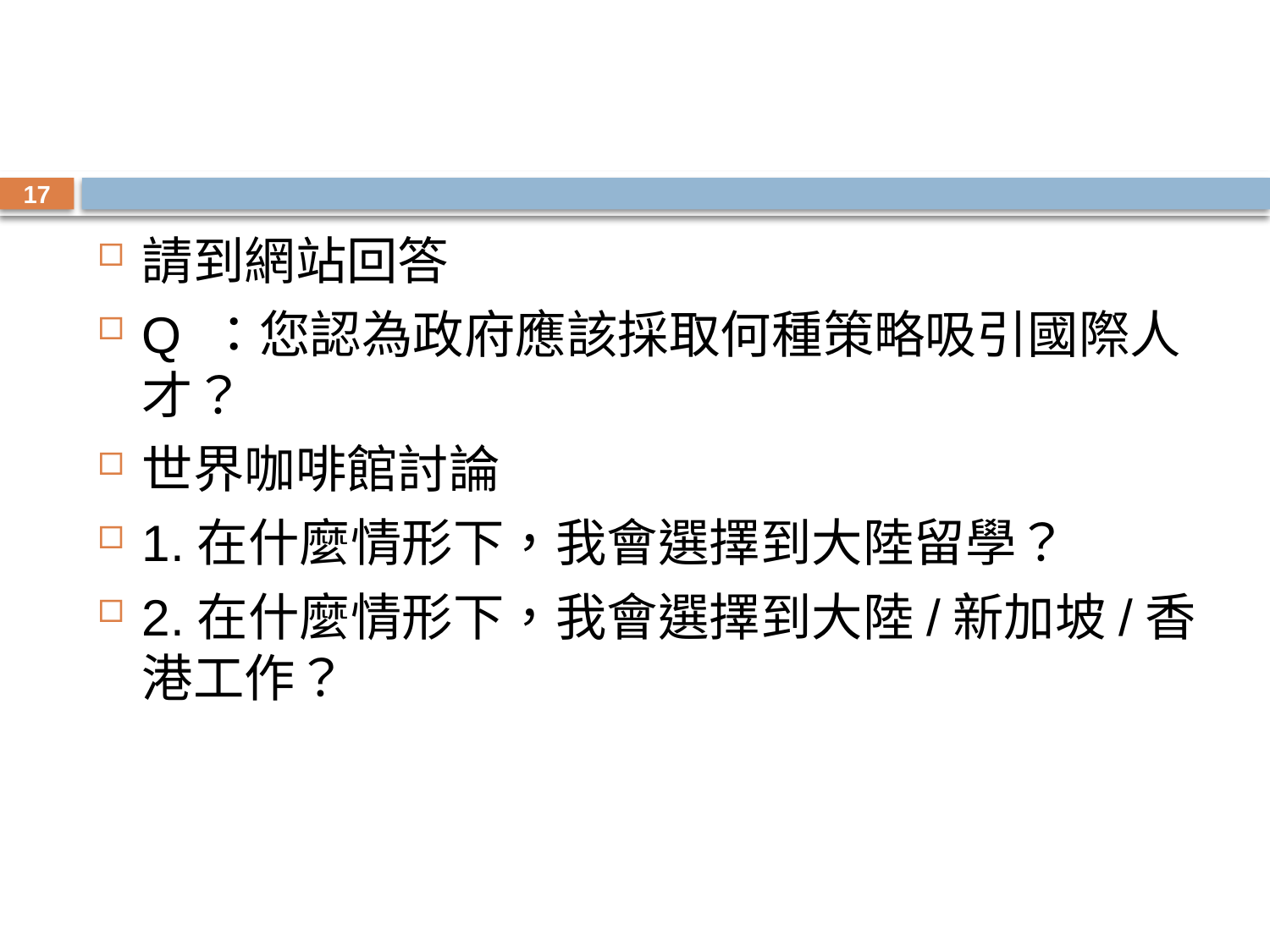

#
17
請到網站回答
Q ：您認為政府應該採取何種策略吸引國際人才？
世界咖啡館討論
1.在什麼情形下，我會選擇到大陸留學？
2.在什麼情形下，我會選擇到大陸/新加坡/香港工作？